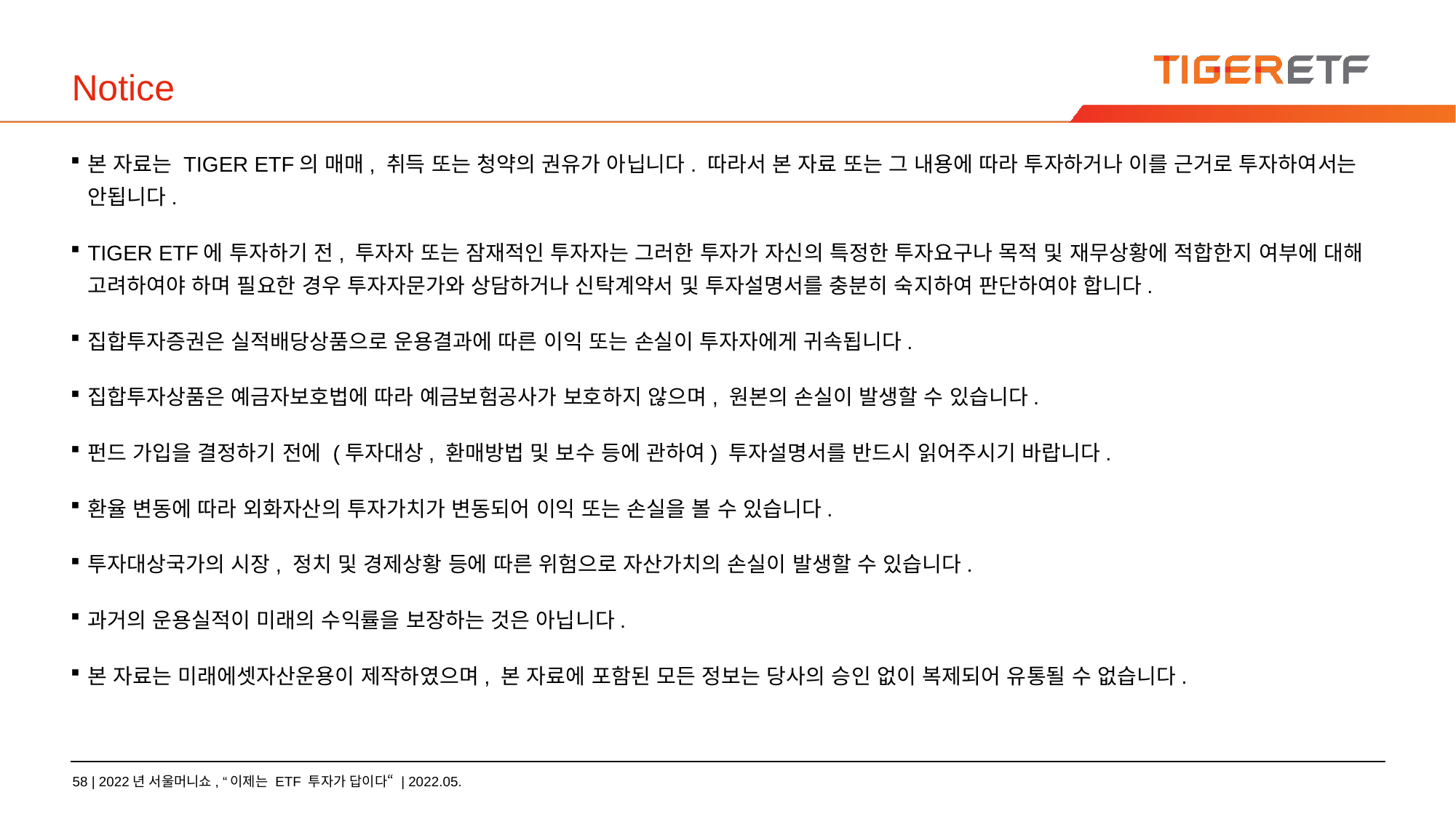

# Notice
본 자료는 TIGER ETF의 매매, 취득 또는 청약의 권유가 아닙니다. 따라서 본 자료 또는 그 내용에 따라 투자하거나 이를 근거로 투자하여서는 안됩니다.
TIGER ETF에 투자하기 전, 투자자 또는 잠재적인 투자자는 그러한 투자가 자신의 특정한 투자요구나 목적 및 재무상황에 적합한지 여부에 대해 고려하여야 하며 필요한 경우 투자자문가와 상담하거나 신탁계약서 및 투자설명서를 충분히 숙지하여 판단하여야 합니다.
집합투자증권은 실적배당상품으로 운용결과에 따른 이익 또는 손실이 투자자에게 귀속됩니다.
집합투자상품은 예금자보호법에 따라 예금보험공사가 보호하지 않으며, 원본의 손실이 발생할 수 있습니다.
펀드 가입을 결정하기 전에 (투자대상, 환매방법 및 보수 등에 관하여) 투자설명서를 반드시 읽어주시기 바랍니다.
환율 변동에 따라 외화자산의 투자가치가 변동되어 이익 또는 손실을 볼 수 있습니다.
투자대상국가의 시장, 정치 및 경제상황 등에 따른 위험으로 자산가치의 손실이 발생할 수 있습니다.
과거의 운용실적이 미래의 수익률을 보장하는 것은 아닙니다.
본 자료는 미래에셋자산운용이 제작하였으며, 본 자료에 포함된 모든 정보는 당사의 승인 없이 복제되어 유통될 수 없습니다.